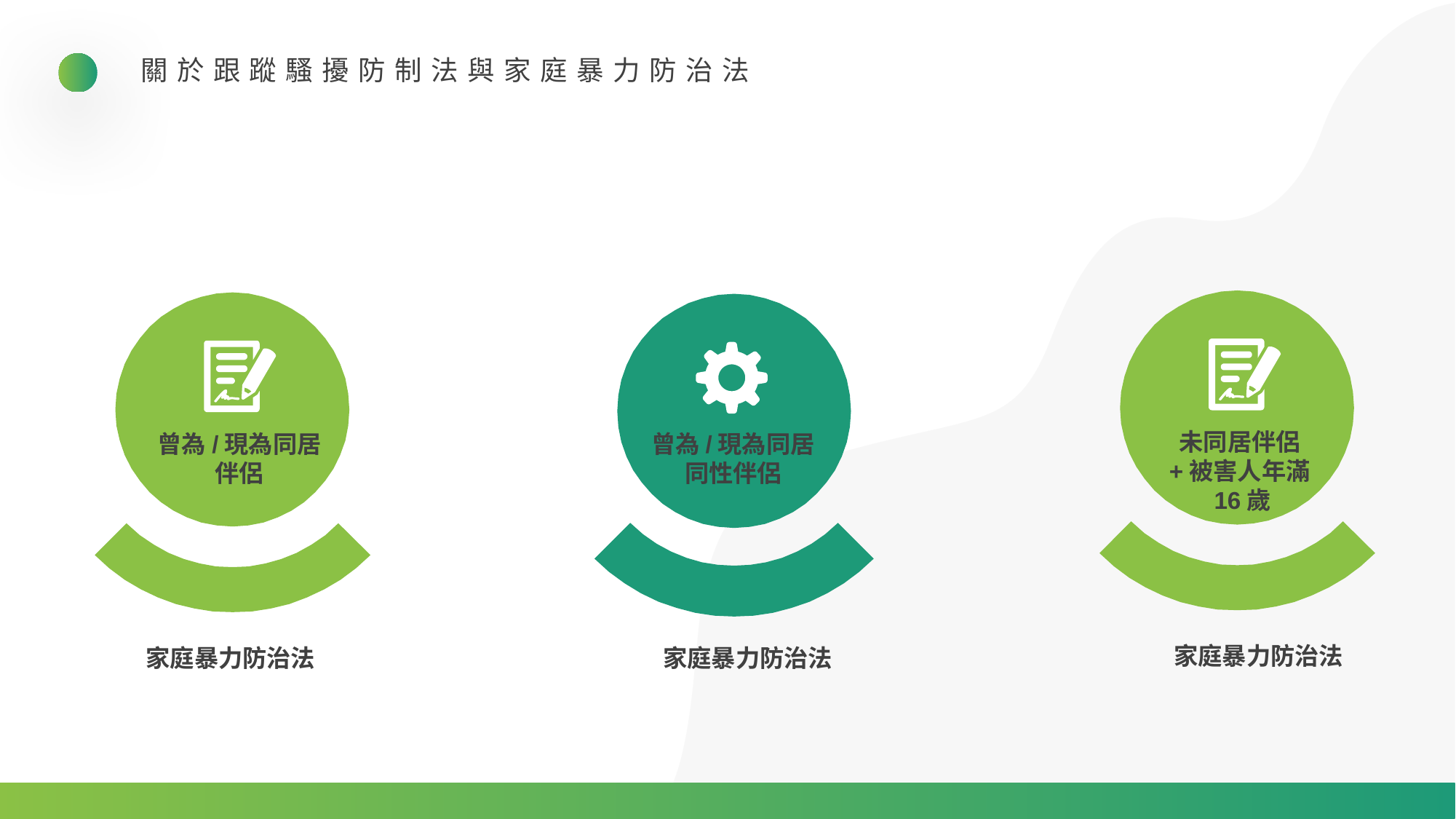

關於跟蹤騷擾防制法與家庭暴力防治法

未同居伴侶+被害人年滿16歲
曾為/現為同居伴侶
曾為/現為同居同性伴侶

家庭暴力防治法
家庭暴力防治法
家庭暴力防治法